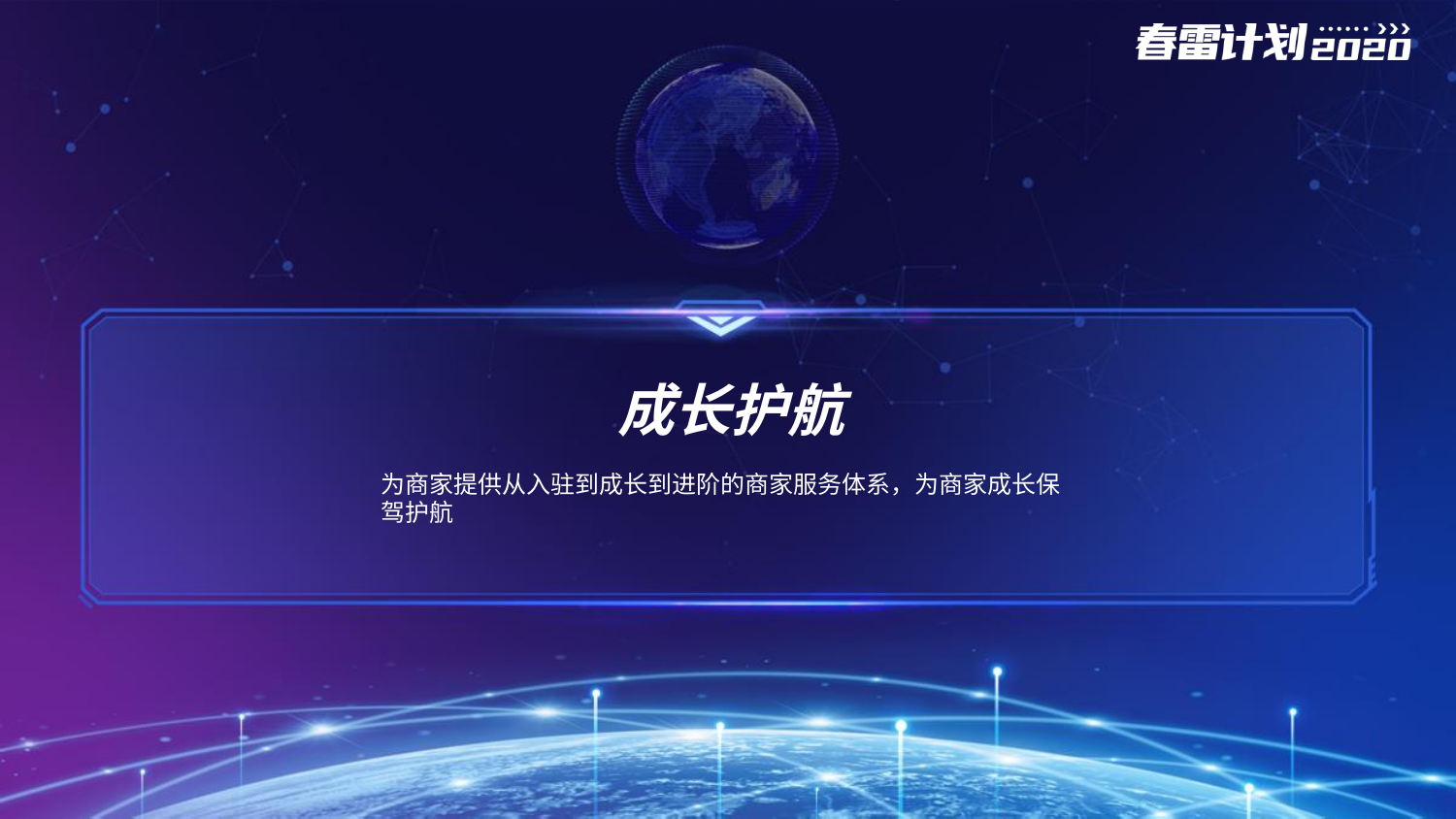

成长护航
为商家提供从入驻到成长到进阶的商家服务体系，为商家成长保驾护航